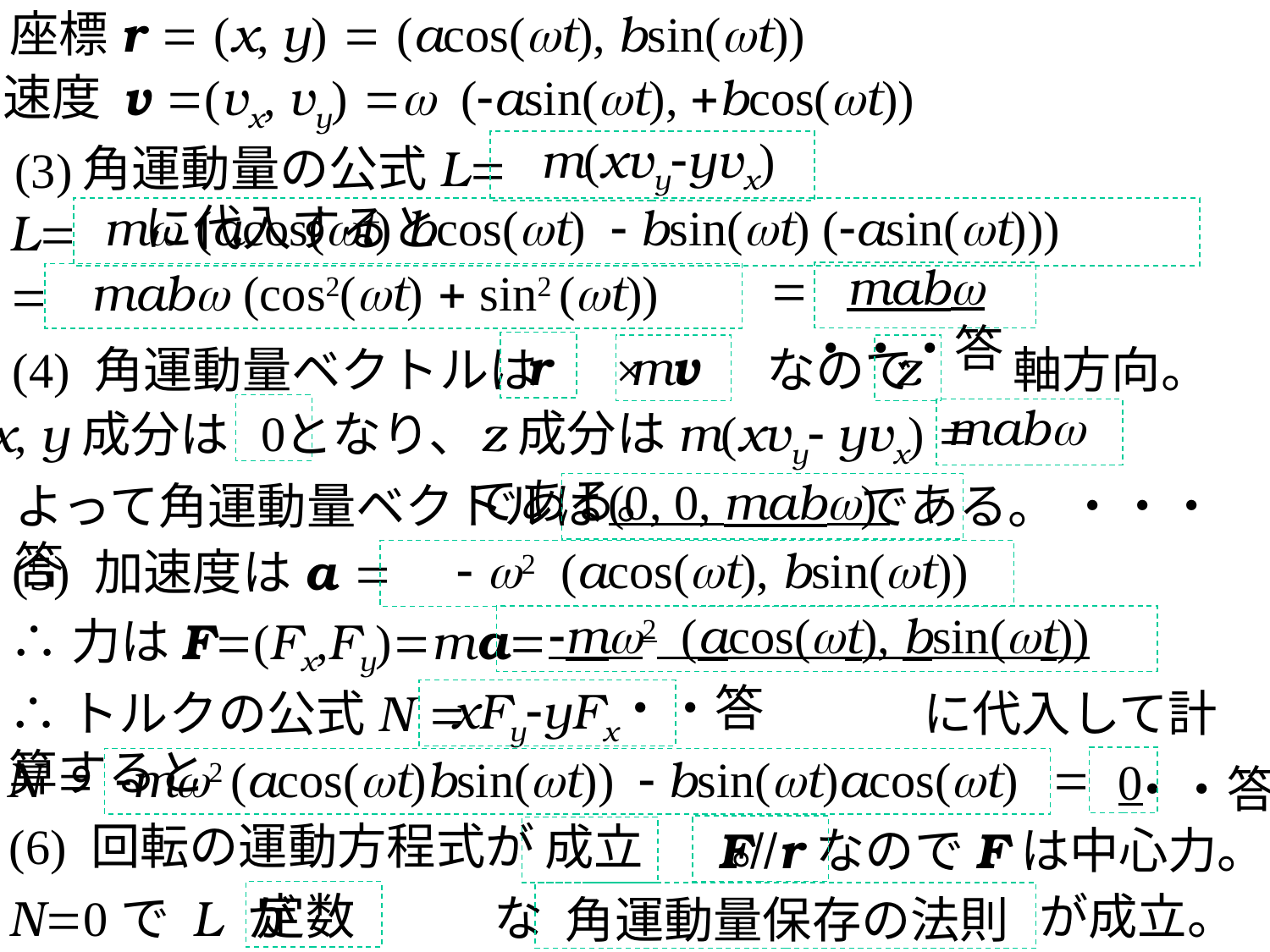

座標r = (x, y) = (acos(ωt), bsin(ωt))
速度 v =(vx, vy) =ω (−asin(ωt), +bcos(ωt))
m(xvy−yvx)

角運動量の公式L=                           に代入すると
(3)
mω (acos(ωt) bcos(ωt) − bsin(ωt) (−asin(ωt)))
L=

 mabω
=                    ・・・答
mabω (cos2(ωt) + sin2 (ωt))
=

mv
z
r
(4) 角運動量ベクトルは      ×         なので　　軸方向。

mabω

0
　 z成分はm(xvy− yvx) =              である。
x, y成分は     となり、

(0, 0, mabω)
よって角運動量ベクトルは                       である。 ・・・答

− ω2 (acos(ωt), bsin(ωt))
(5) 加速度はa =

 −mω2 (acos(ωt), bsin(ωt))
∴力はF=(Fx,Fy)=ma=                                                     ・・答

xFy−yFx
∴トルクの公式N =　　　　　　　　　に代入して計算すると

=
N =
−mω2 (acos(ωt)bsin(ωt)) − bsin(ωt)acos(ωt)
 0

・・答
(6) 回転の運動方程式が　　　　。
成立
なのでFは中心力。
F//r

が成立。
定数
N=0で L が　　　　なので

角運動量保存の法則